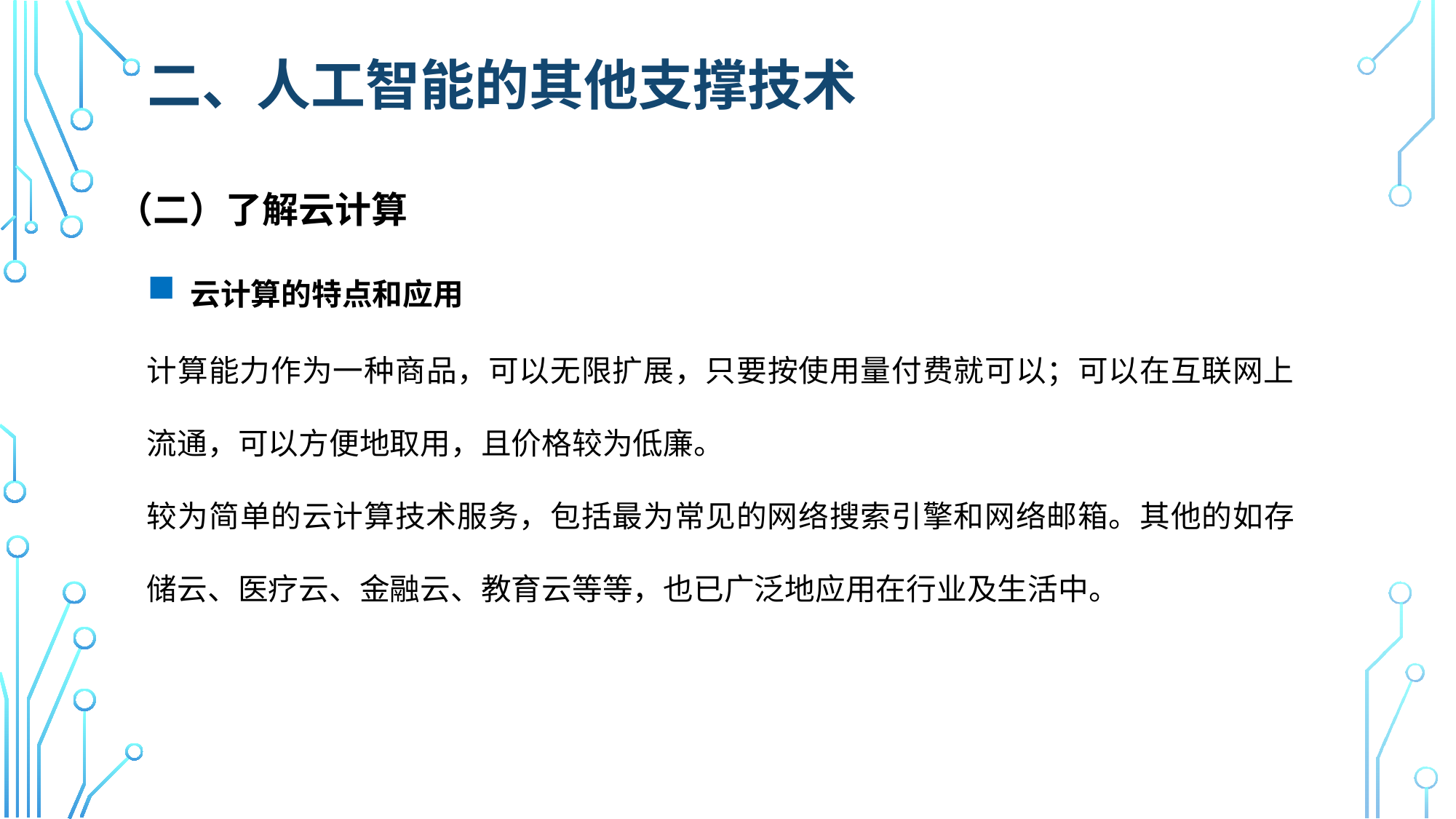

# 二、人工智能的其他支撑技术
（二）了解云计算
 云计算的特点和应用
计算能力作为一种商品，可以无限扩展，只要按使用量付费就可以；可以在互联网上流通，可以方便地取用，且价格较为低廉。
较为简单的云计算技术服务，包括最为常见的网络搜索引擎和网络邮箱。其他的如存储云、医疗云、金融云、教育云等等，也已广泛地应用在行业及生活中。